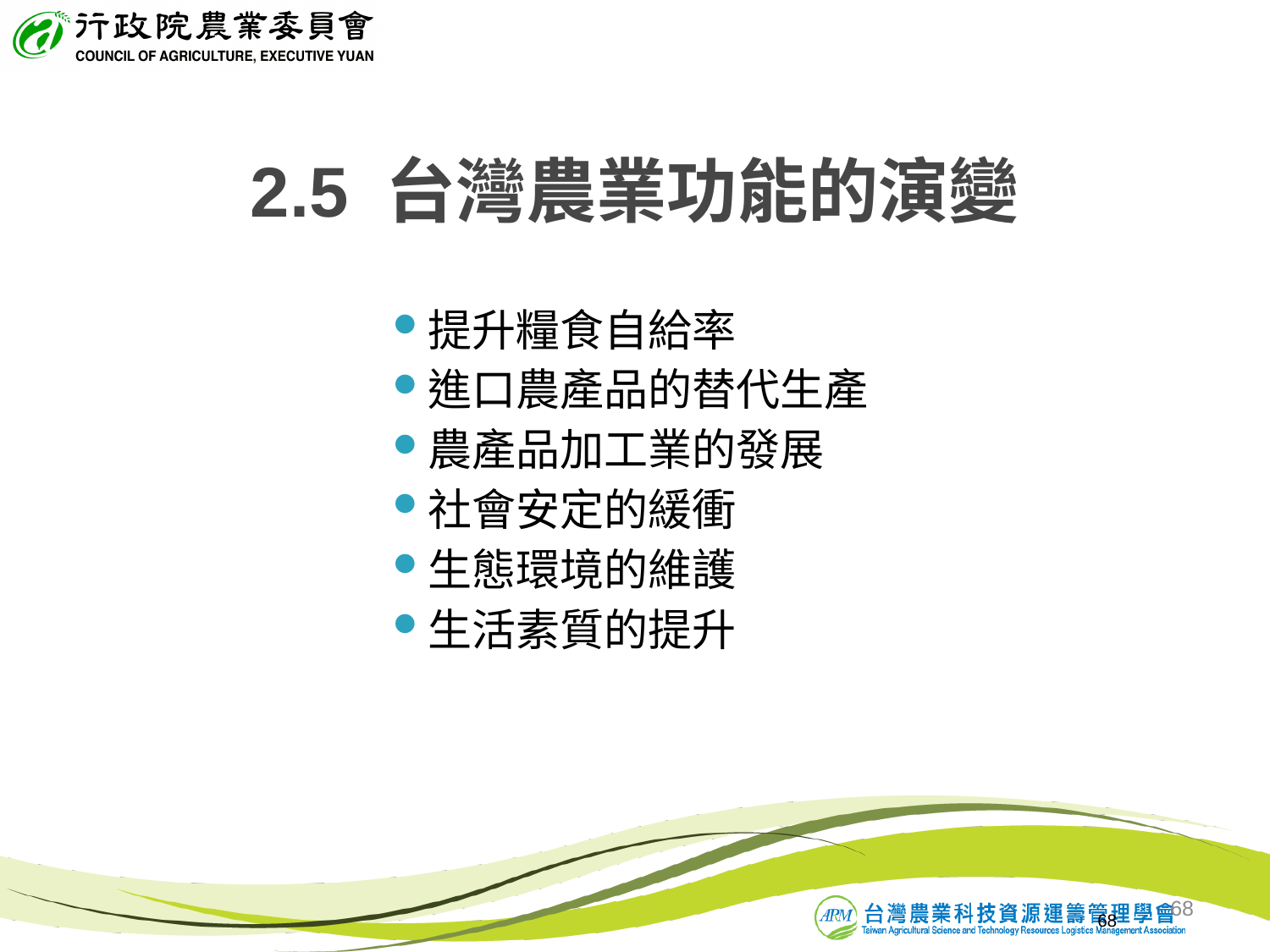

2.5 台灣農業功能的演變
提升糧食自給率
進口農產品的替代生產
農產品加工業的發展
社會安定的緩衝
生態環境的維護
生活素質的提升
68
68